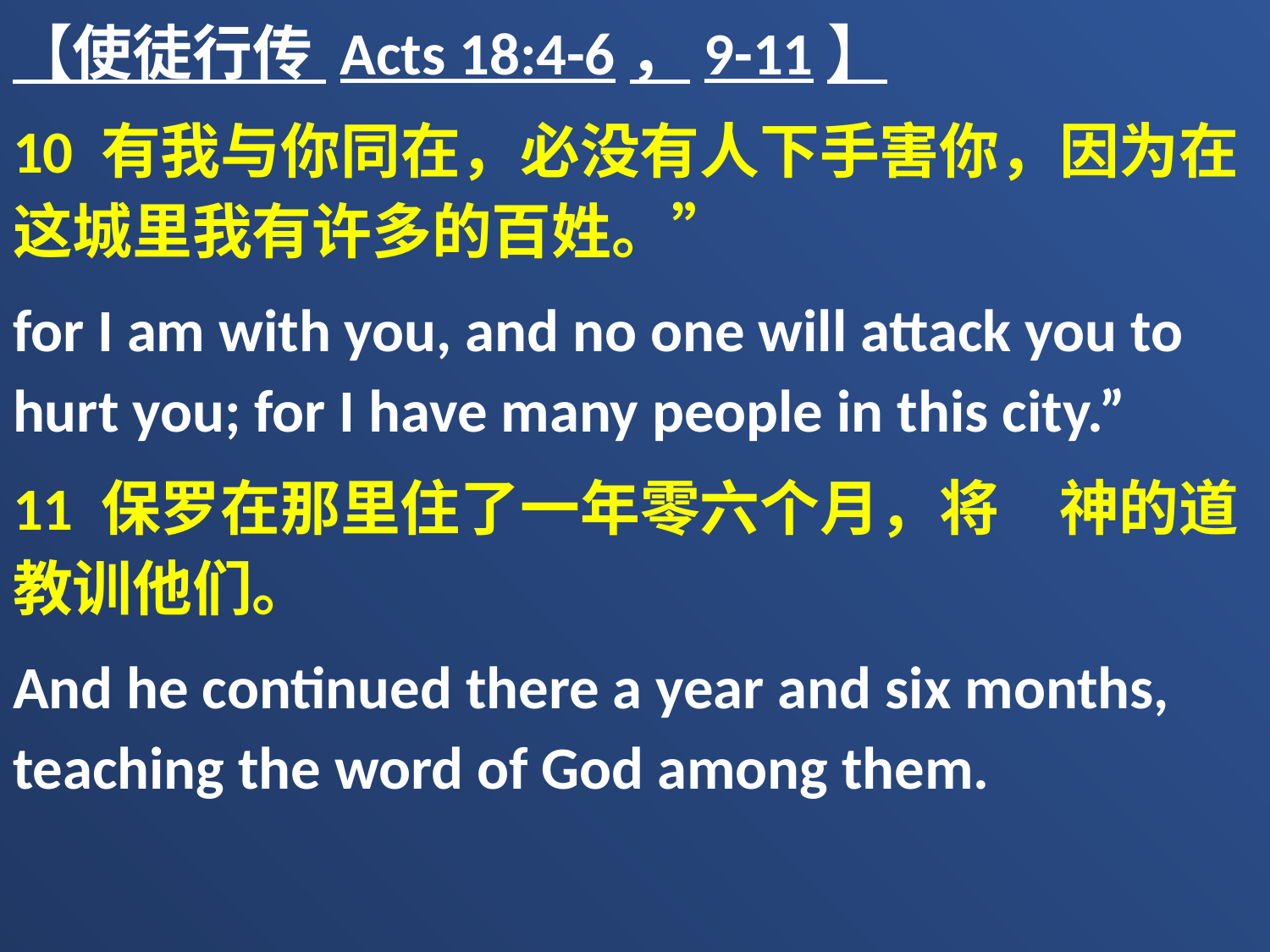

【使徒行传 Acts 18:4-6，9-11】
10 有我与你同在，必没有人下手害你，因为在这城里我有许多的百姓。”
for I am with you, and no one will attack you to hurt you; for I have many people in this city.”
11 保罗在那里住了一年零六个月，将　神的道教训他们。
And he continued there a year and six months, teaching the word of God among them.